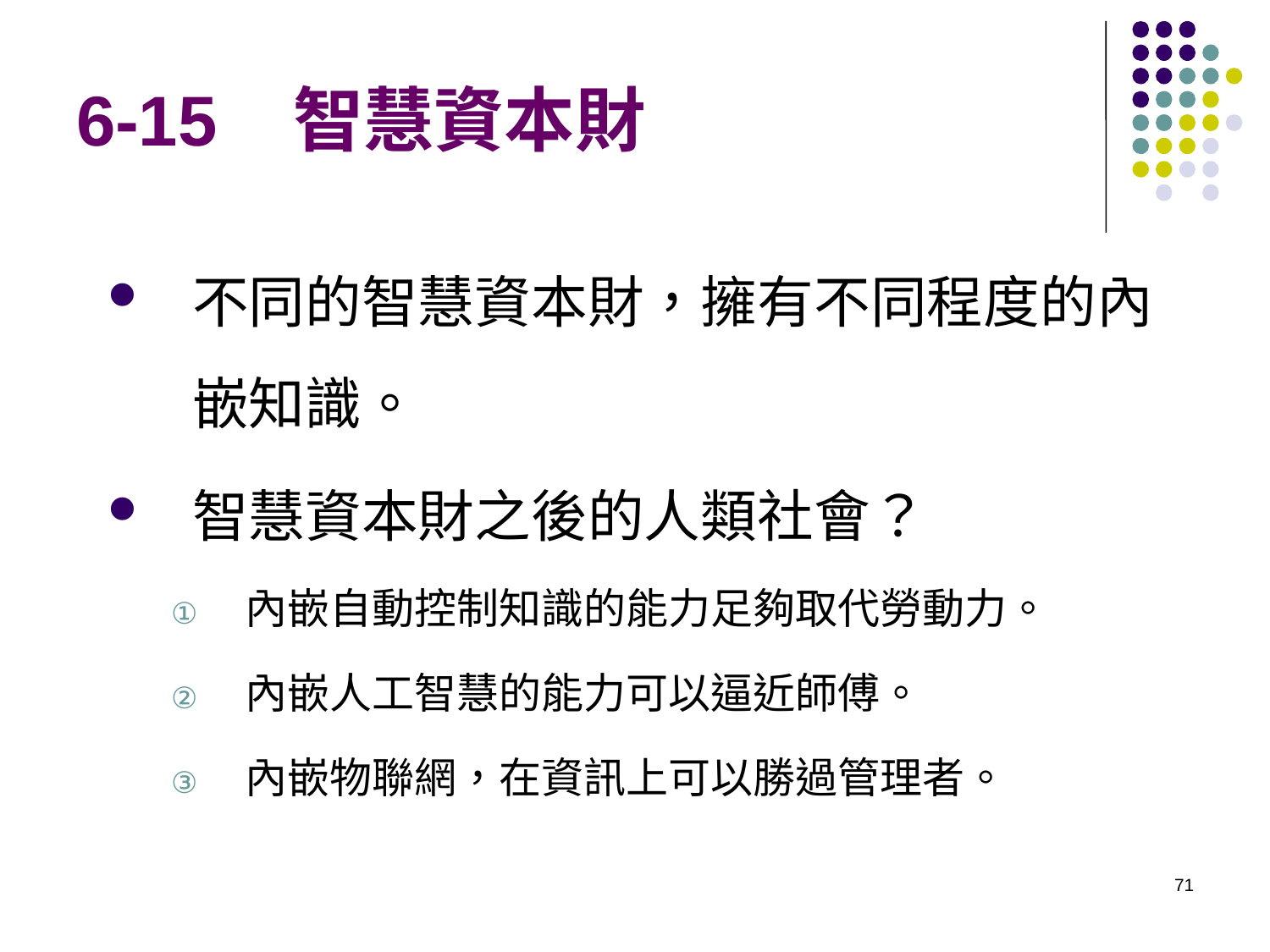

# 6-15   智慧資本財
不同的智慧資本財，擁有不同程度的內嵌知識。
智慧資本財之後的人類社會？
內嵌自動控制知識的能力足夠取代勞動力。
內嵌人工智慧的能力可以逼近師傅。
內嵌物聯網，在資訊上可以勝過管理者。
71